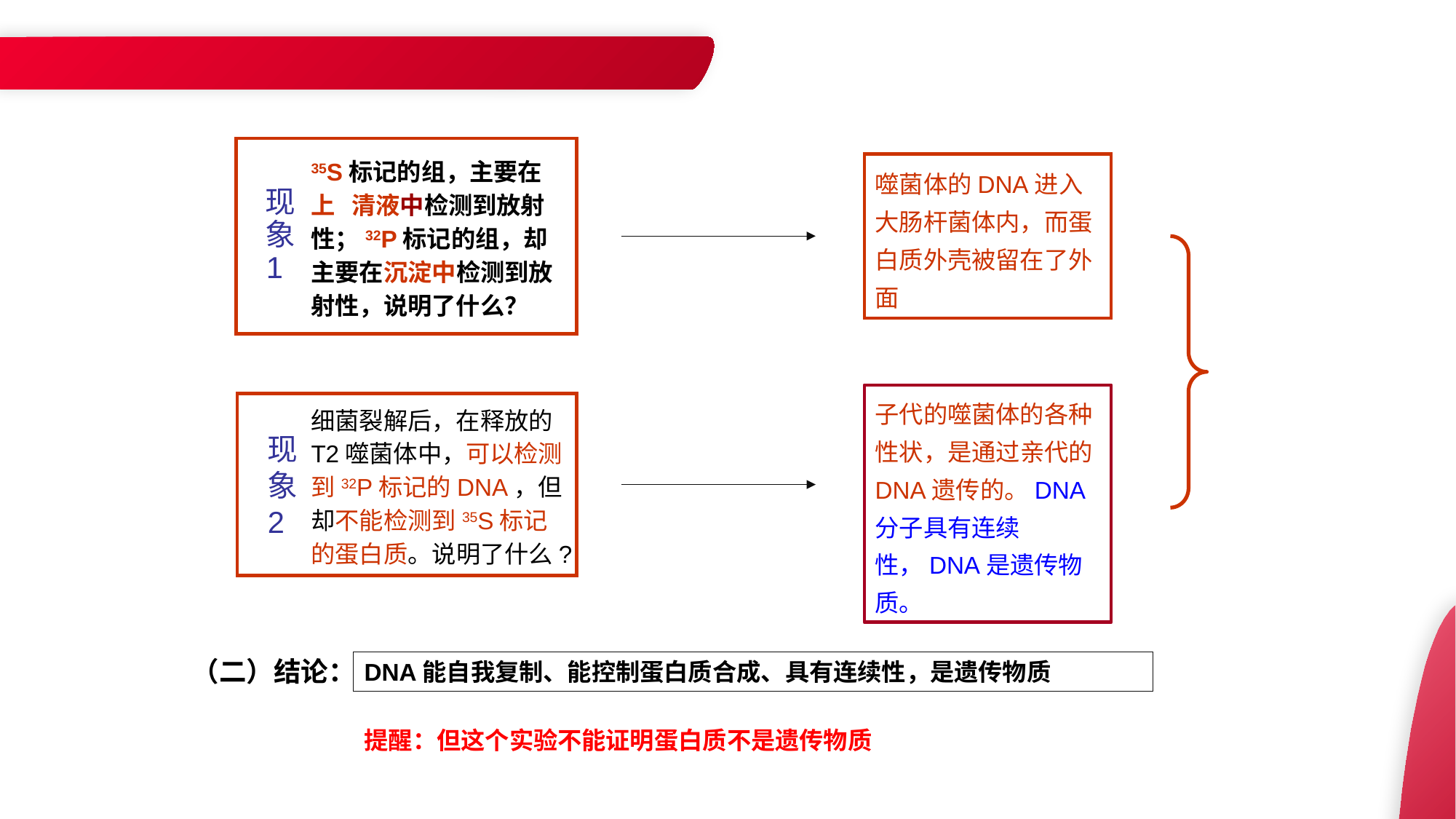

35S标记的组，主要在上   清液中检测到放射性；32P标记的组，却主要在沉淀中检测到放射性，说明了什么？
噬菌体的DNA进入大肠杆菌体内，而蛋白质外壳被留在了外面
现象1

子代的噬菌体的各种性状，是通过亲代的DNA遗传的。DNA分子具有连续性，DNA是遗传物质。

细菌裂解后，在释放的T2噬菌体中，可以检测到32P标记的DNA，但却不能检测到35S标记的蛋白质。说明了什么?
现象2
（二）结论：
DNA能自我复制、能控制蛋白质合成、具有连续性，是遗传物质
提醒：但这个实验不能证明蛋白质不是遗传物质